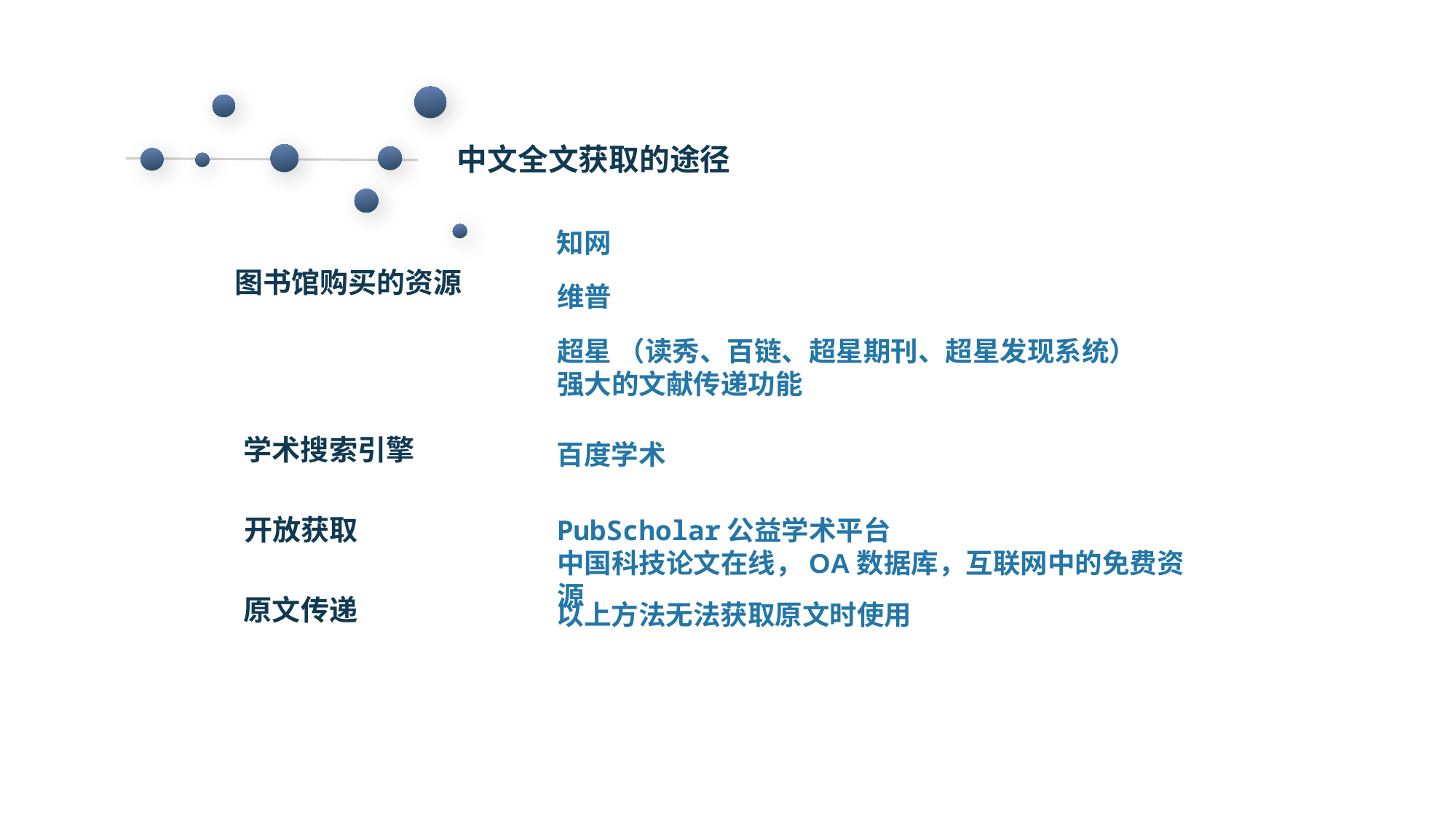

中文全文获取的途径

知网

图书馆购买的资源
维普
超星 （读秀、百链、超星期刊、超星发现系统）
强大的文献传递功能
学术搜索引擎
百度学术
PubScholar公益学术平台
中国科技论文在线，OA数据库，互联网中的免费资源
开放获取
原文传递
以上方法无法获取原文时使用